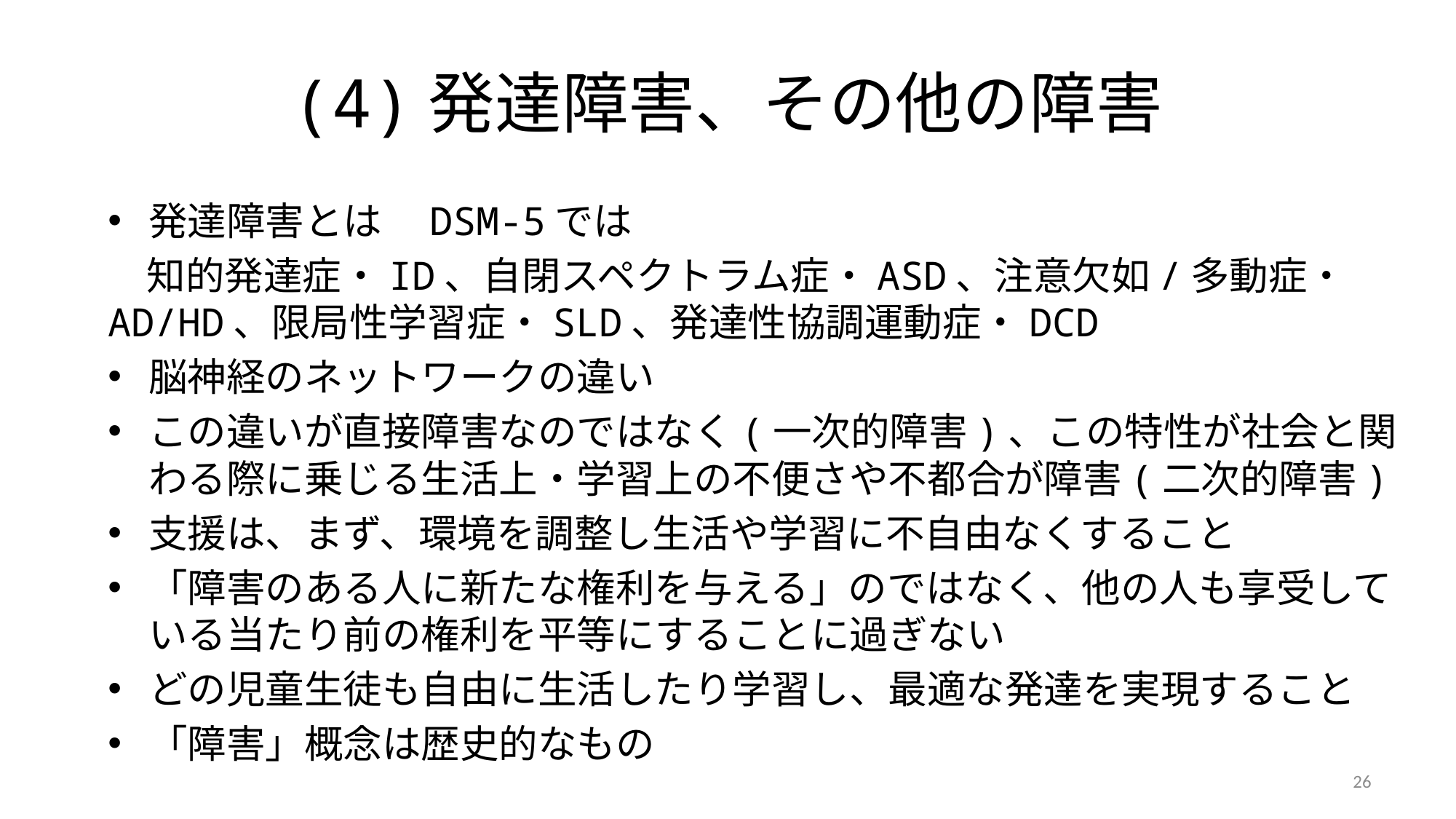

# (4)発達障害、その他の障害
発達障害とは　DSM-5では
　知的発達症・ID、自閉スペクトラム症・ASD、注意欠如/多動症・AD/HD、限局性学習症・SLD、発達性協調運動症・DCD
脳神経のネットワークの違い
この違いが直接障害なのではなく(一次的障害)、この特性が社会と関わる際に乗じる生活上・学習上の不便さや不都合が障害(二次的障害)
支援は、まず、環境を調整し生活や学習に不自由なくすること
「障害のある人に新たな権利を与える」のではなく、他の人も享受している当たり前の権利を平等にすることに過ぎない
どの児童生徒も自由に生活したり学習し、最適な発達を実現すること
「障害」概念は歴史的なもの
26